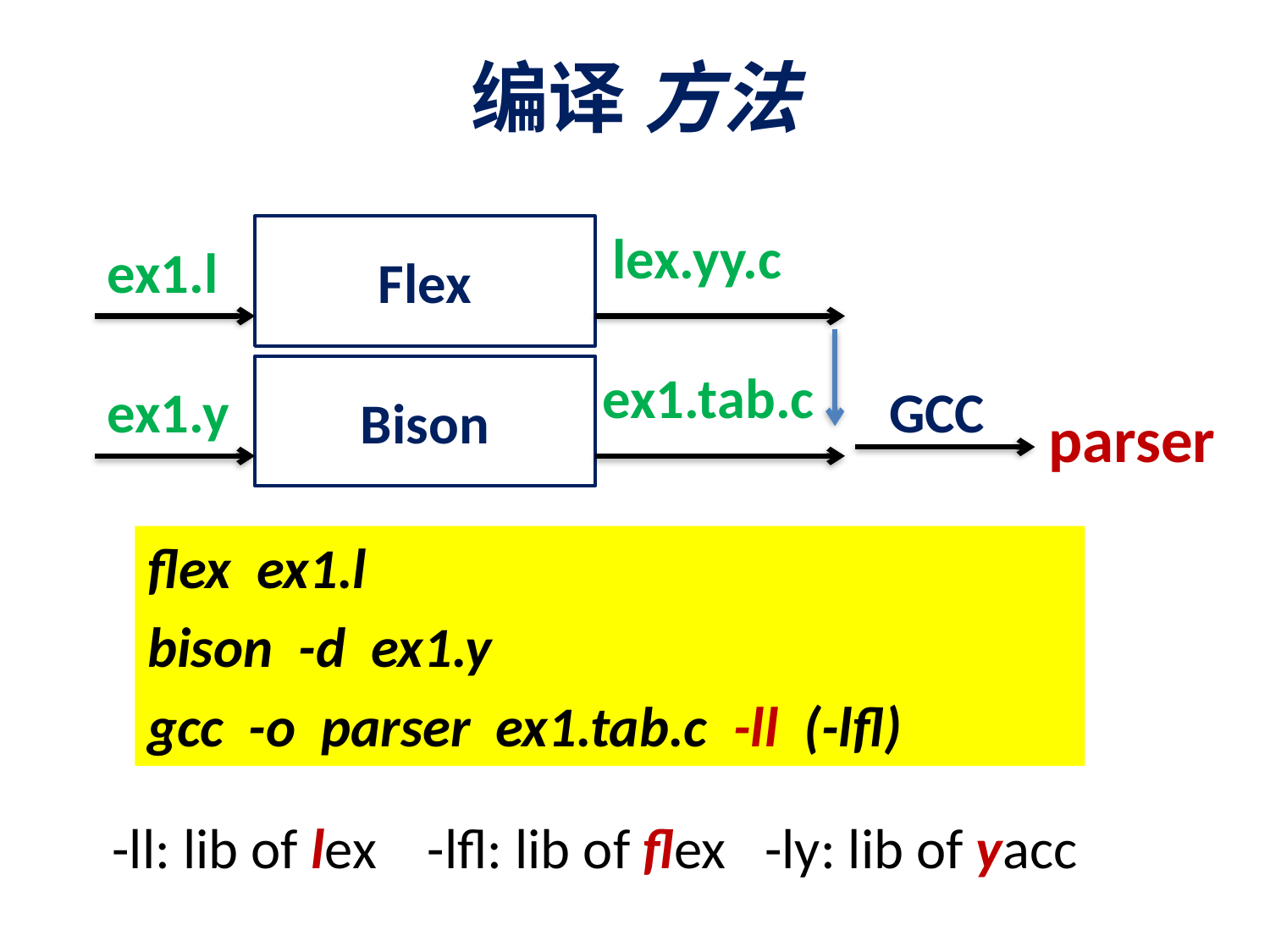

# 编译 方法
Flex
lex.yy.c
ex1.l
Bison
ex1.tab.c
GCC
ex1.y
parser
flex  ex1.l
bison  -d  ex1.y
gcc  -o  parser  ex1.tab.c  -ll  (-lfl)
-ll: lib of lex    -lfl: lib of flex   -ly: lib of yacc